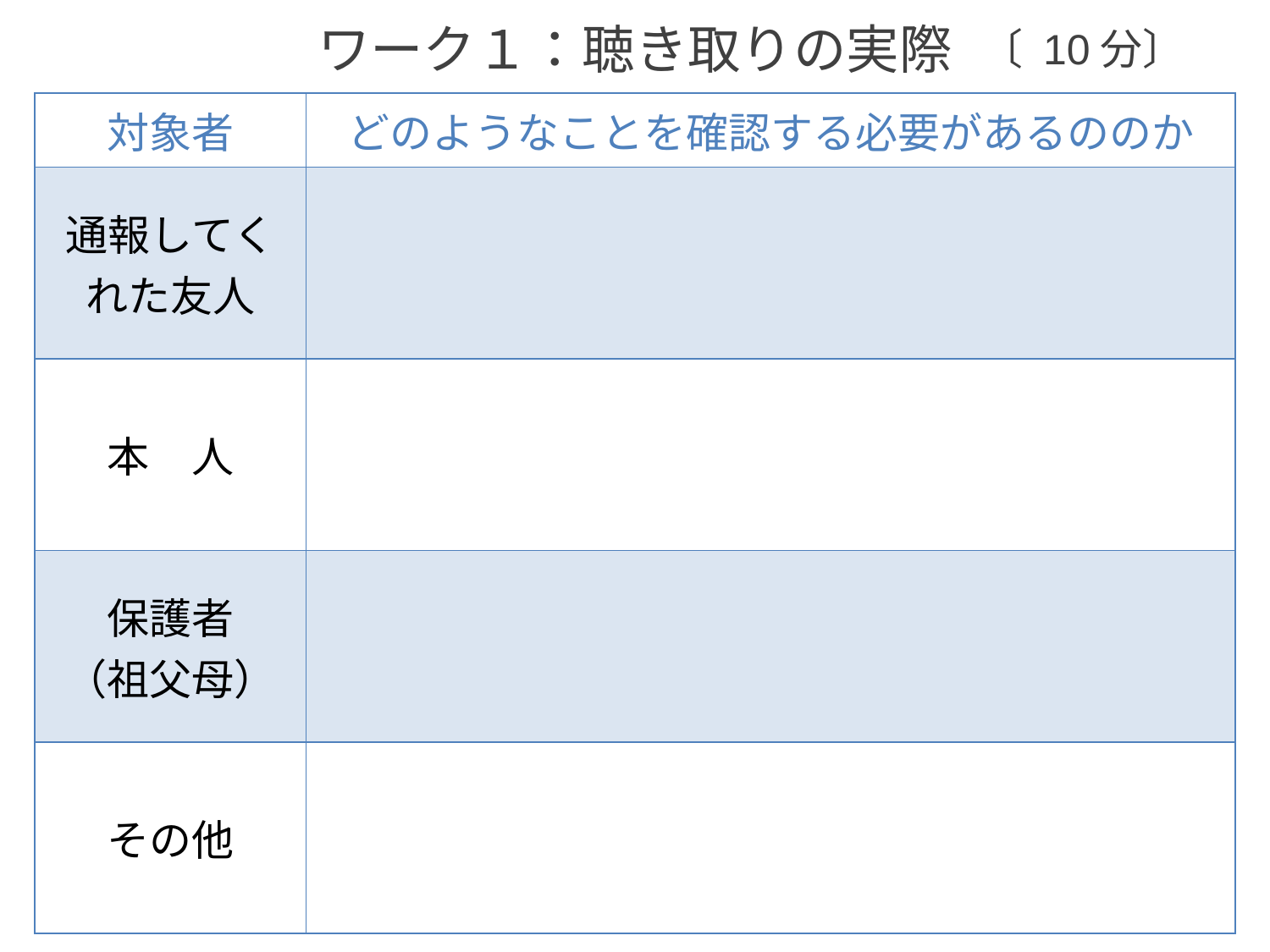

# ワーク１：聴き取りの実際
〔 10分〕
| 対象者 | どのようなことを確認する必要があるののか |
| --- | --- |
| 通報してくれた友人 |  |
| 本　人 |  |
| 保護者 （祖父母） |  |
| その他 |  |